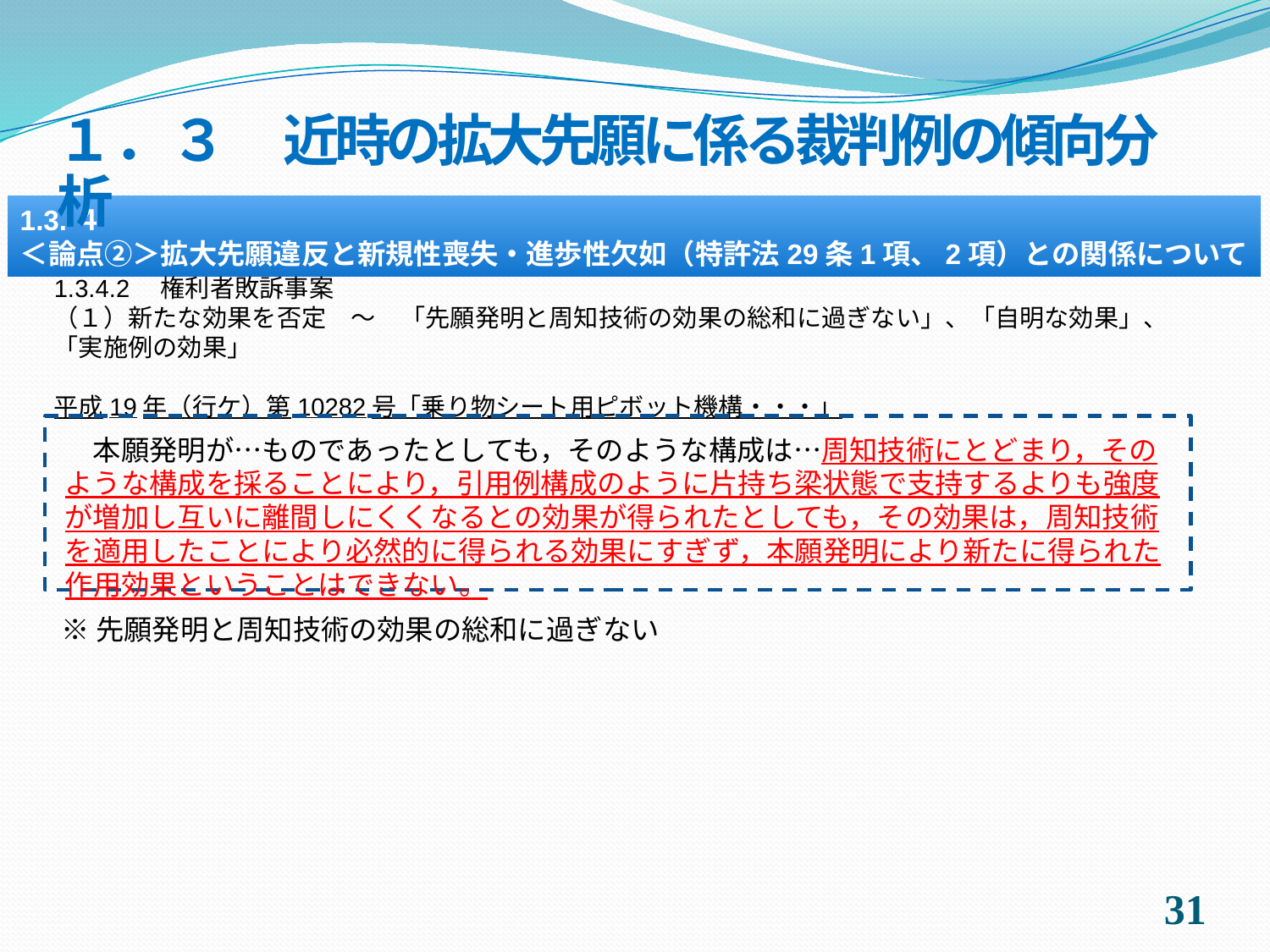

１．３　近時の拡大先願に係る裁判例の傾向分析
1.3.４
＜論点②＞拡大先願違反と新規性喪失・進歩性欠如（特許法29条1項、2項）との関係について
1.3.4.2　権利者敗訴事案
（１）新たな効果を否定　～　「先願発明と周知技術の効果の総和に過ぎない」、「自明な効果」、「実施例の効果」

平成19年（行ケ）第10282号「乗り物シート用ピボット機構・・・」

　本願発明が…ものであったとしても，そのような構成は…周知技術にとどまり，そのような構成を採ることにより，引用例構成のように片持ち梁状態で支持するよりも強度が増加し互いに離間しにくくなるとの効果が得られたとしても，その効果は，周知技術を適用したことにより必然的に得られる効果にすぎず，本願発明により新たに得られた作用効果ということはできない。
※先願発明と周知技術の効果の総和に過ぎない
31